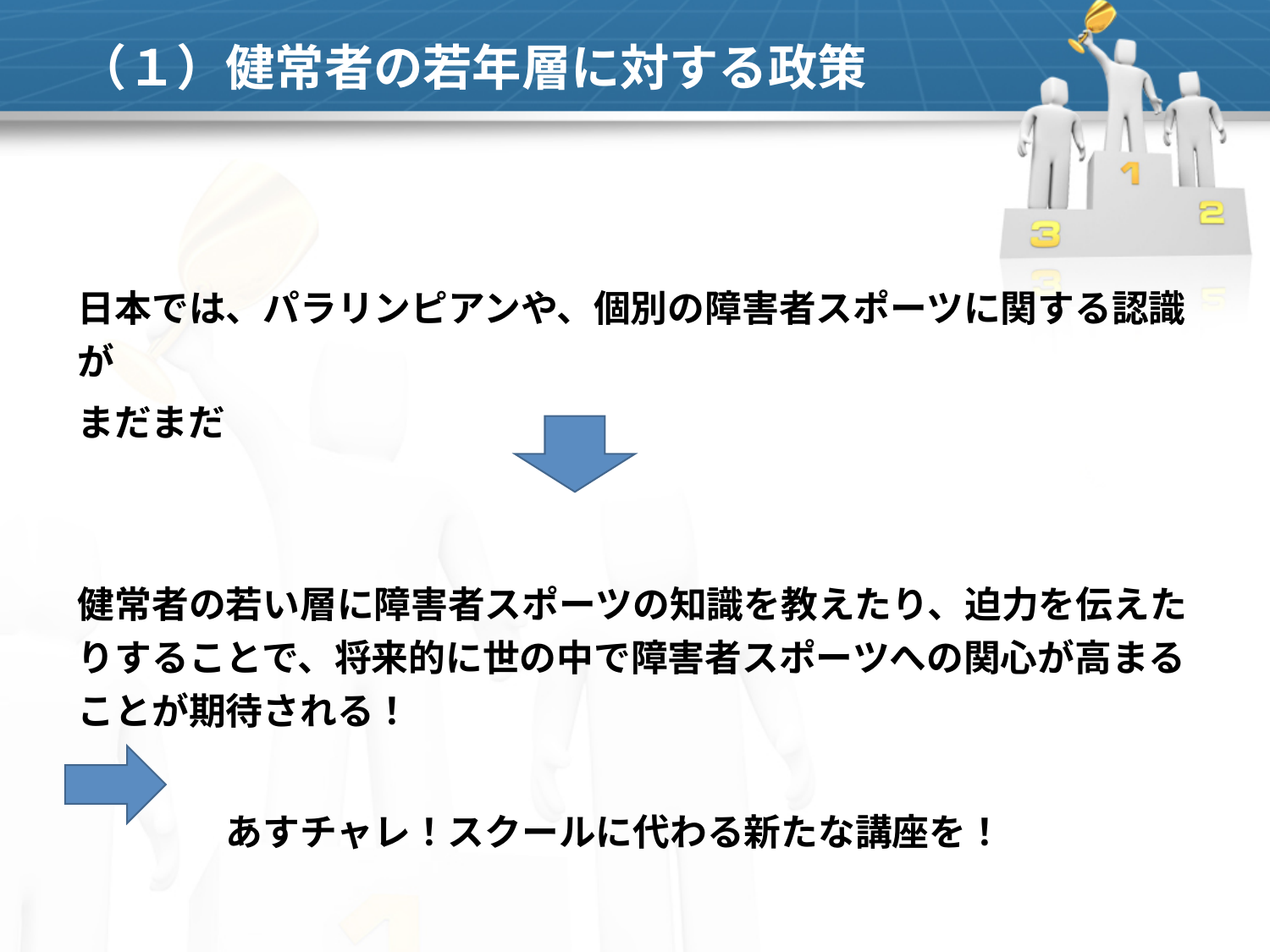

# （１）健常者の若年層に対する政策
日本では、パラリンピアンや、個別の障害者スポーツに関する認識が
まだまだ

健常者の若い層に障害者スポーツの知識を教えたり、迫力を伝えたりすることで、将来的に世の中で障害者スポーツへの関心が高まることが期待される！

　　　　あすチャレ！スクールに代わる新たな講座を！